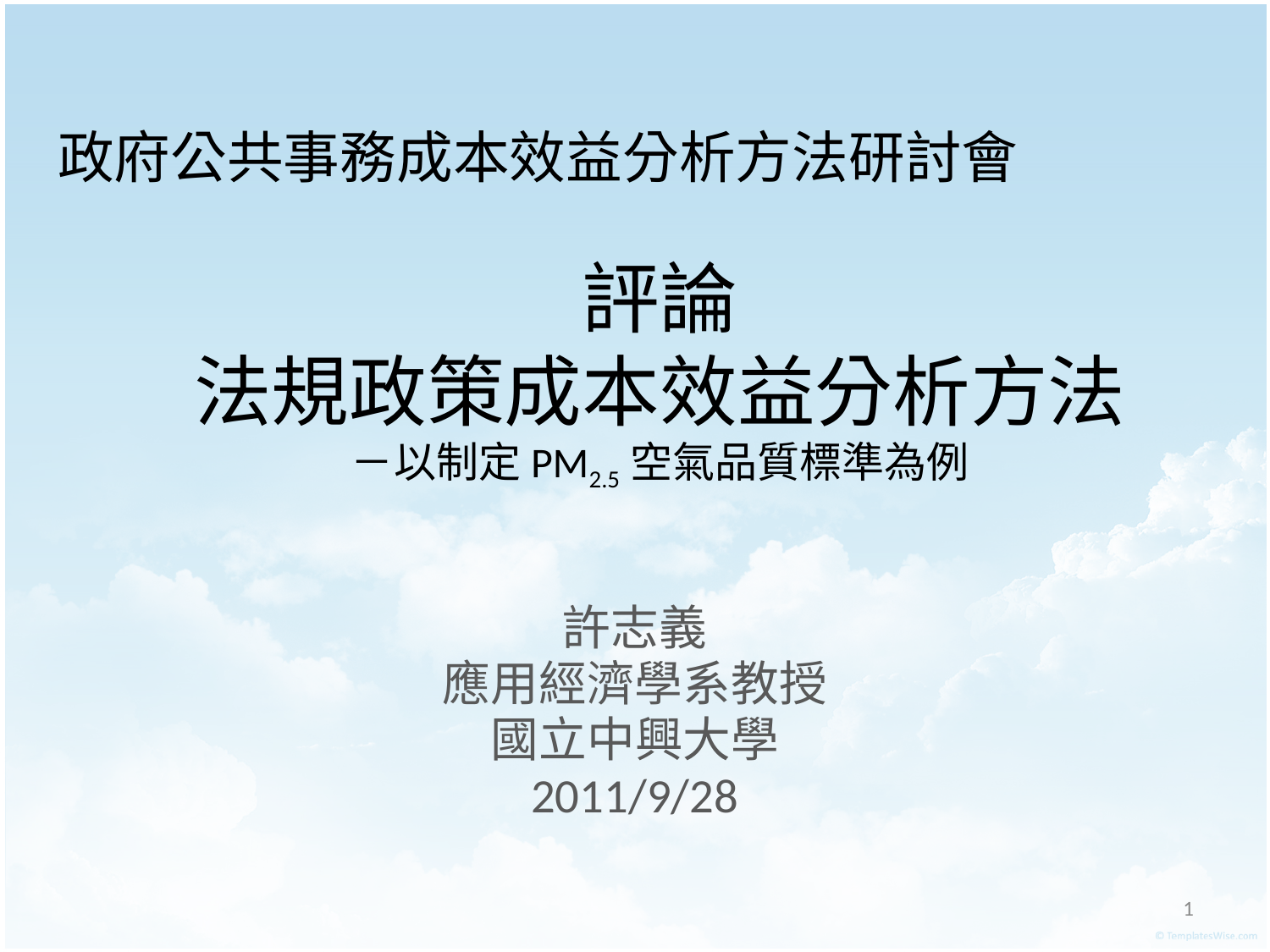

政府公共事務成本效益分析方法研討會
# 評論 法規政策成本效益分析方法 －以制定PM2.5空氣品質標準為例
許志義
應用經濟學系教授
國立中興大學
2011/9/28
1